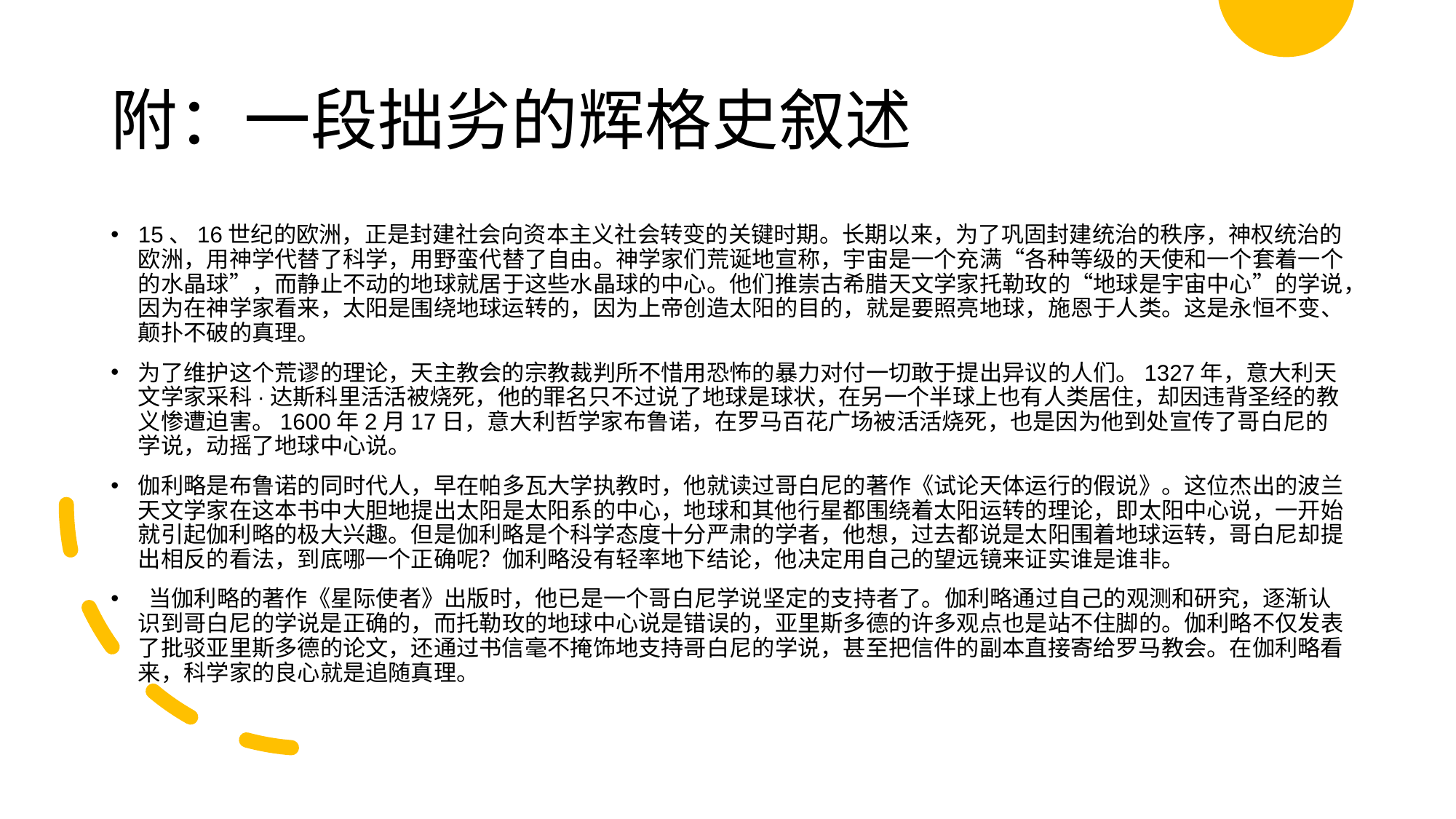

# 附：一段拙劣的辉格史叙述
15、16世纪的欧洲，正是封建社会向资本主义社会转变的关键时期。长期以来，为了巩固封建统治的秩序，神权统治的欧洲，用神学代替了科学，用野蛮代替了自由。神学家们荒诞地宣称，宇宙是一个充满“各种等级的天使和一个套着一个的水晶球”，而静止不动的地球就居于这些水晶球的中心。他们推崇古希腊天文学家托勒玫的“地球是宇宙中心”的学说，因为在神学家看来，太阳是围绕地球运转的，因为上帝创造太阳的目的，就是要照亮地球，施恩于人类。这是永恒不变、颠扑不破的真理。
为了维护这个荒谬的理论，天主教会的宗教裁判所不惜用恐怖的暴力对付一切敢于提出异议的人们。1327年，意大利天文学家采科·达斯科里活活被烧死，他的罪名只不过说了地球是球状，在另一个半球上也有人类居住，却因违背圣经的教义惨遭迫害。1600年2月17日，意大利哲学家布鲁诺，在罗马百花广场被活活烧死，也是因为他到处宣传了哥白尼的学说，动摇了地球中心说。
伽利略是布鲁诺的同时代人，早在帕多瓦大学执教时，他就读过哥白尼的著作《试论天体运行的假说》。这位杰出的波兰天文学家在这本书中大胆地提出太阳是太阳系的中心，地球和其他行星都围绕着太阳运转的理论，即太阳中心说，一开始就引起伽利略的极大兴趣。但是伽利略是个科学态度十分严肃的学者，他想，过去都说是太阳围着地球运转，哥白尼却提出相反的看法，到底哪一个正确呢？伽利略没有轻率地下结论，他决定用自己的望远镜来证实谁是谁非。
 当伽利略的著作《星际使者》出版时，他已是一个哥白尼学说坚定的支持者了。伽利略通过自己的观测和研究，逐渐认识到哥白尼的学说是正确的，而托勒玫的地球中心说是错误的，亚里斯多德的许多观点也是站不住脚的。伽利略不仅发表了批驳亚里斯多德的论文，还通过书信毫不掩饰地支持哥白尼的学说，甚至把信件的副本直接寄给罗马教会。在伽利略看来，科学家的良心就是追随真理。